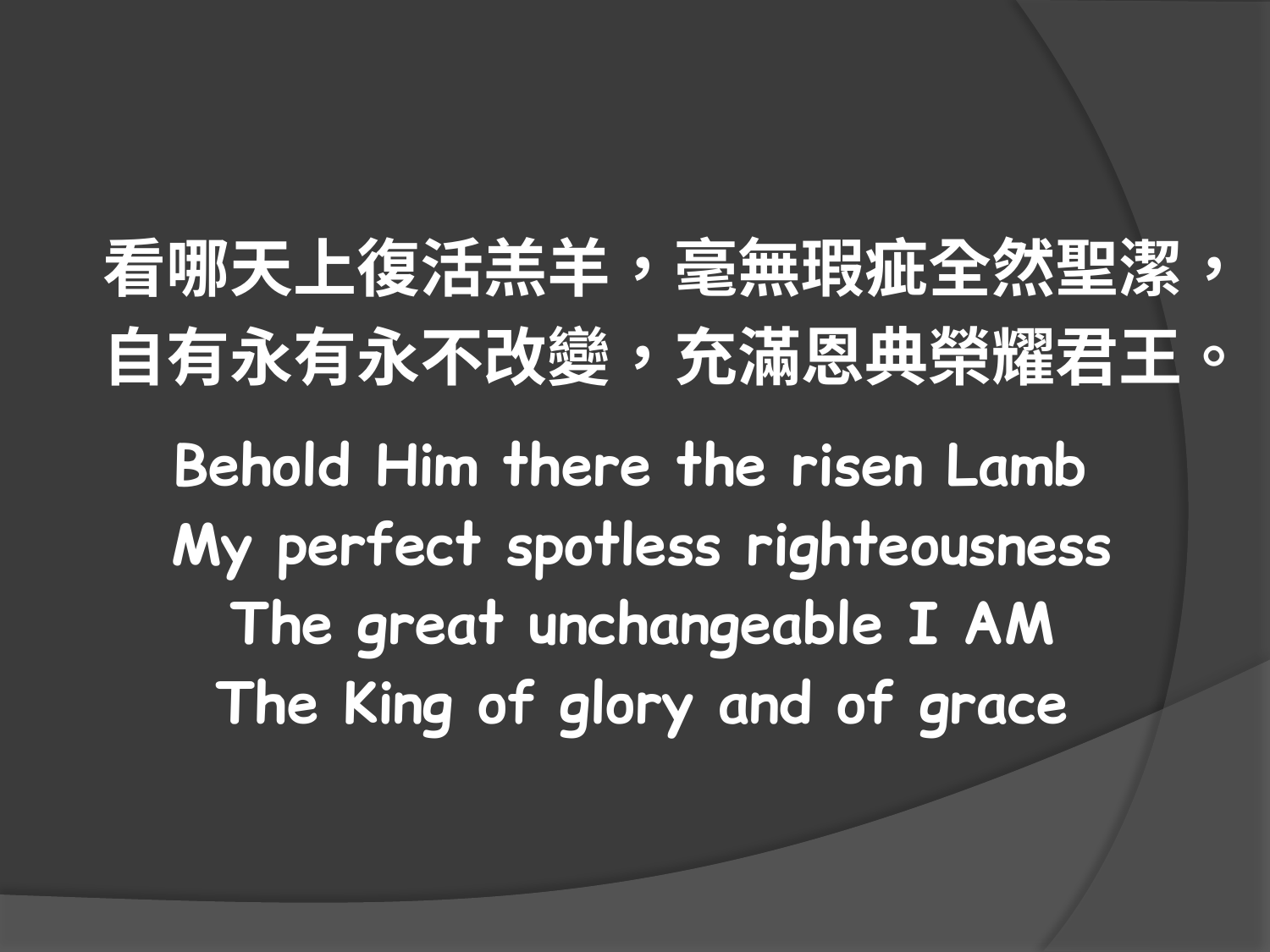

#
看哪天上復活羔羊，毫無瑕疵全然聖潔，
自有永有永不改變，充滿恩典榮耀君王。

Behold Him there the risen Lamb
My perfect spotless righteousness
The great unchangeable I AM
The King of glory and of grace